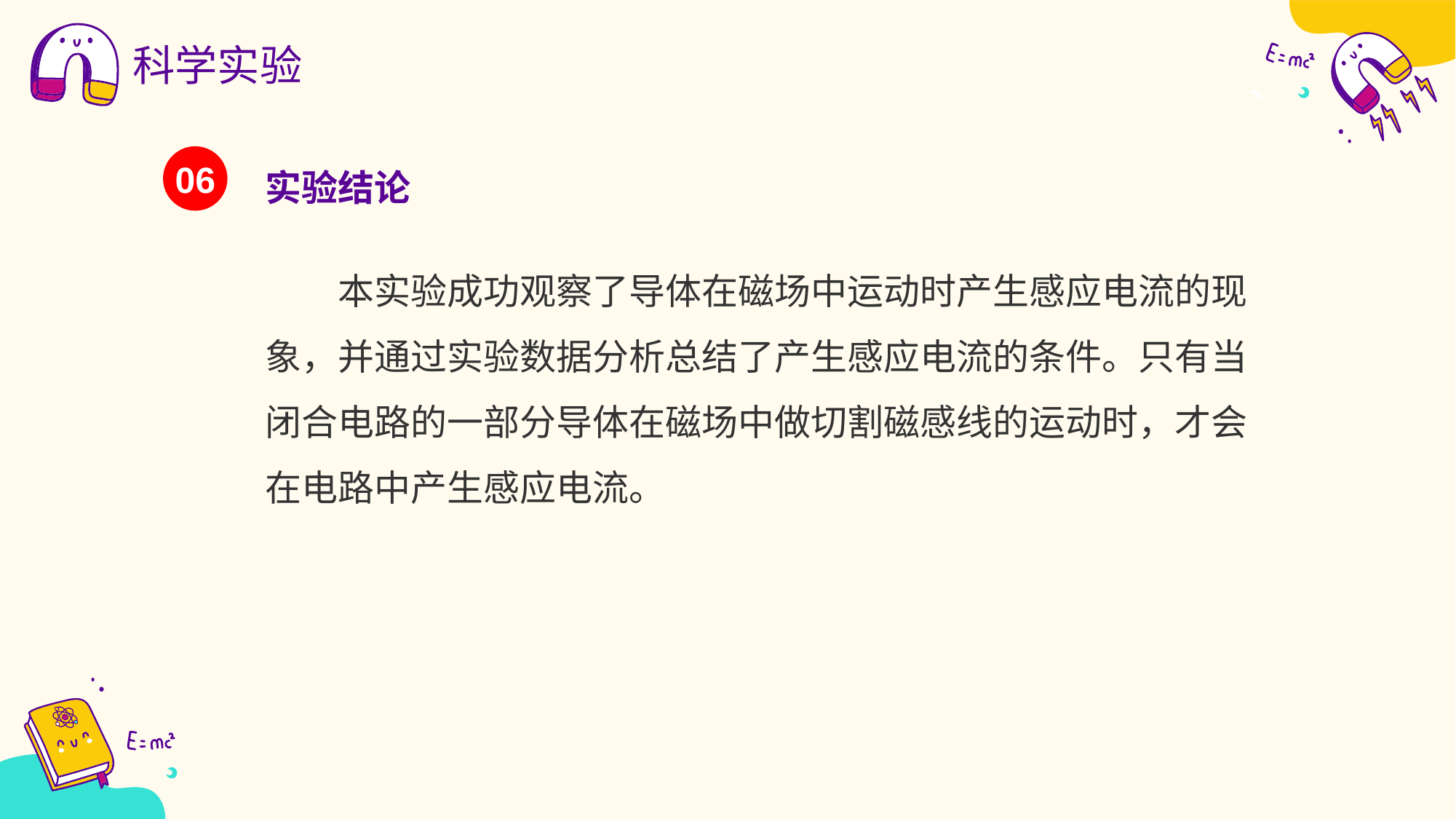

科学实验
实验结论
06
本实验成功观察了导体在磁场中运动时产生感应电流的现象，并通过实验数据分析总结了产生感应电流的条件。只有当闭合电路的一部分导体在磁场中做切割磁感线的运动时，才会在电路中产生感应电流。